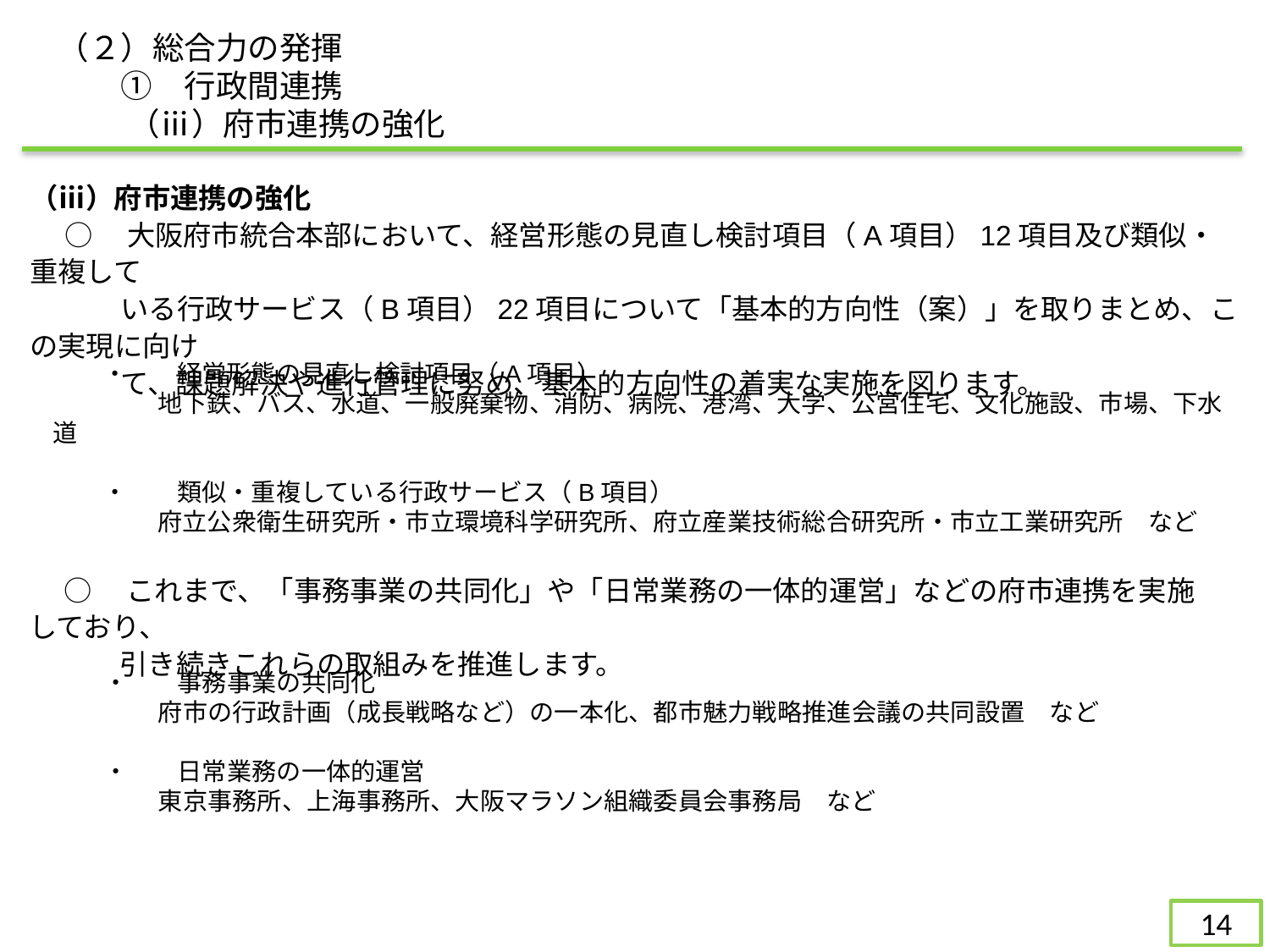

（２）総合力の発揮
　　①　行政間連携
　　 （ⅲ）府市連携の強化
（ⅲ）府市連携の強化
　 ○　 大阪府市統合本部において、経営形態の見直し検討項目（A項目）12項目及び類似・重複して
　　　 いる行政サービス（B項目）22項目について「基本的方向性（案）」を取りまとめ、この実現に向け
　　　 て、課題解決や進行管理に努め、基本的方向性の着実な実施を図ります。
　　・　　経営形態の見直し検討項目（A項目）
　 　　　地下鉄、バス、水道、一般廃棄物、消防、病院、港湾、大学、公営住宅、文化施設、市場、下水道

　　・　　類似・重複している行政サービス（B項目）
　　 　　府立公衆衛生研究所・市立環境科学研究所、府立産業技術総合研究所・市立工業研究所　など
　 ○　 これまで、「事務事業の共同化」や「日常業務の一体的運営」などの府市連携を実施しており、
　　　 引き続きこれらの取組みを推進します。
　　・　　事務事業の共同化
　 　　　府市の行政計画（成長戦略など）の一本化、都市魅力戦略推進会議の共同設置　など

　　・　　日常業務の一体的運営
　 　　　東京事務所、上海事務所、大阪マラソン組織委員会事務局　など
14